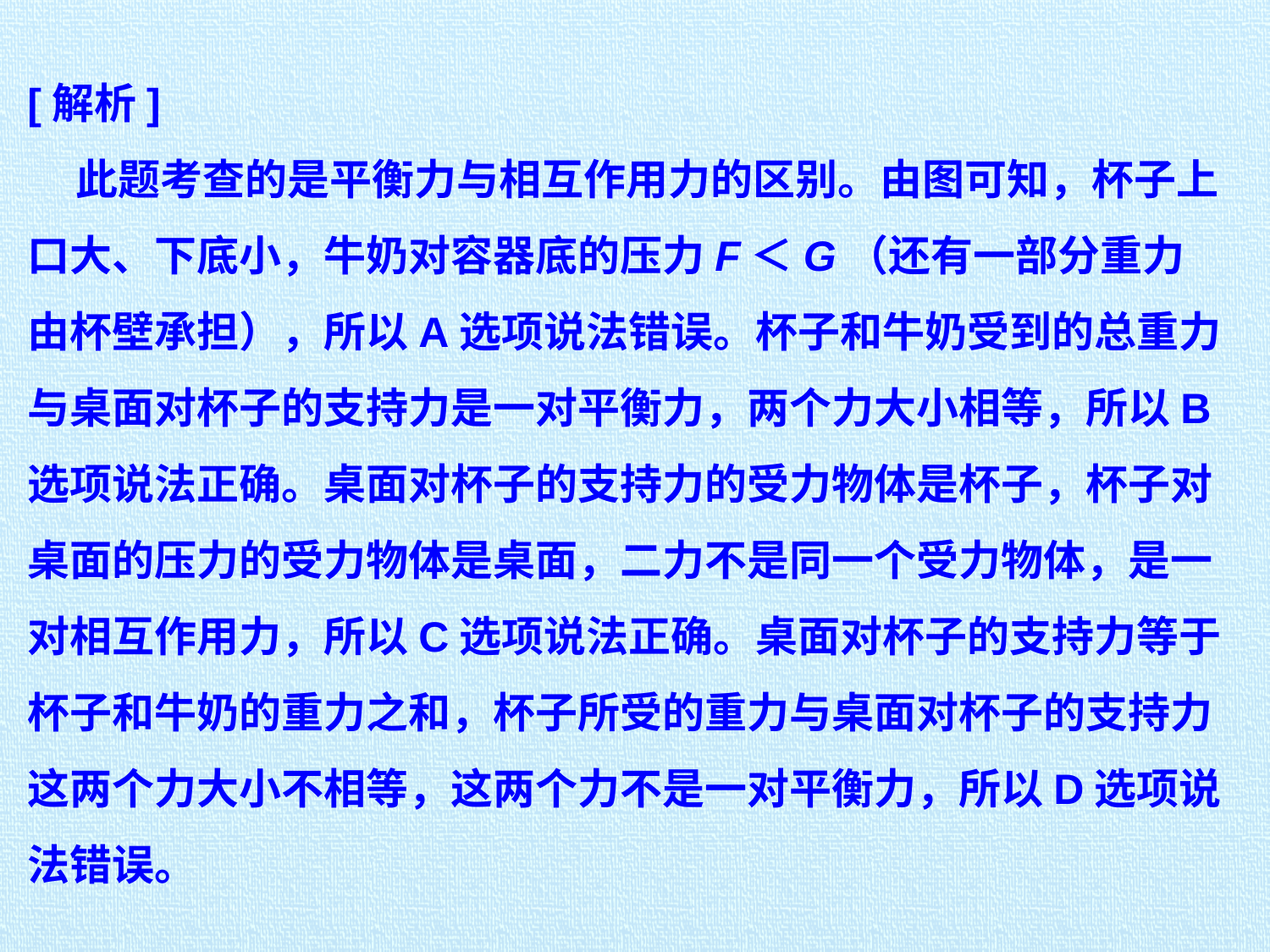

[解析]
    此题考查的是平衡力与相互作用力的区别。由图可知，杯子上口大、下底小，牛奶对容器底的压力F＜G（还有一部分重力由杯壁承担），所以A选项说法错误。杯子和牛奶受到的总重力与桌面对杯子的支持力是一对平衡力，两个力大小相等，所以B选项说法正确。桌面对杯子的支持力的受力物体是杯子，杯子对桌面的压力的受力物体是桌面，二力不是同一个受力物体，是一对相互作用力，所以C选项说法正确。桌面对杯子的支持力等于杯子和牛奶的重力之和，杯子所受的重力与桌面对杯子的支持力这两个力大小不相等，这两个力不是一对平衡力，所以D选项说法错误。